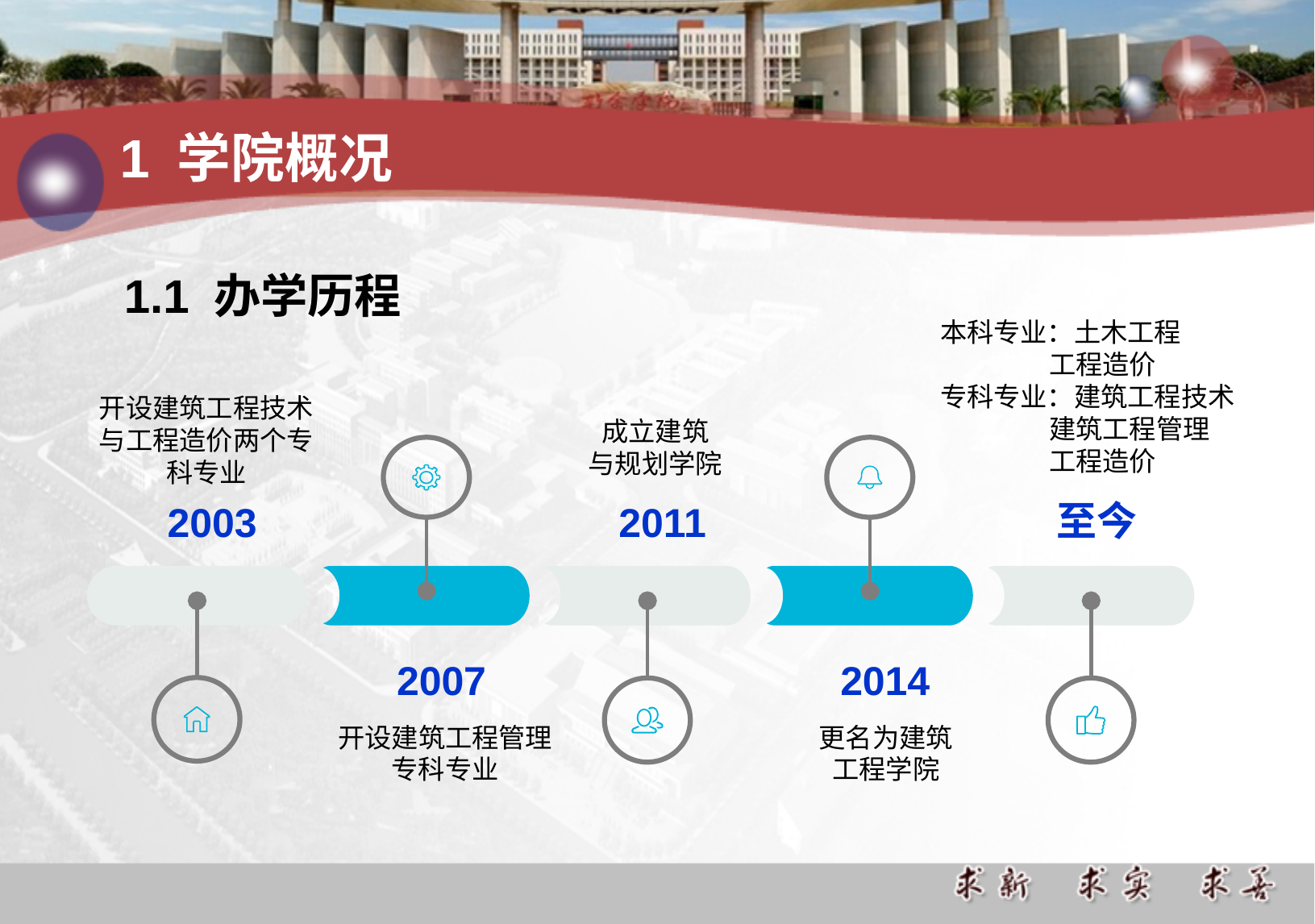

1 学院概况
# 1.1 办学历程
本科专业：土木工程
                 工程造价
专科专业：建筑工程技术
                 建筑工程管理
                 工程造价
至今
开设建筑工程技术
与工程造价两个专
科专业
2003
成立建筑
与规划学院
2011

2007
开设建筑工程管理专科专业
2014
更名为建筑
工程学院